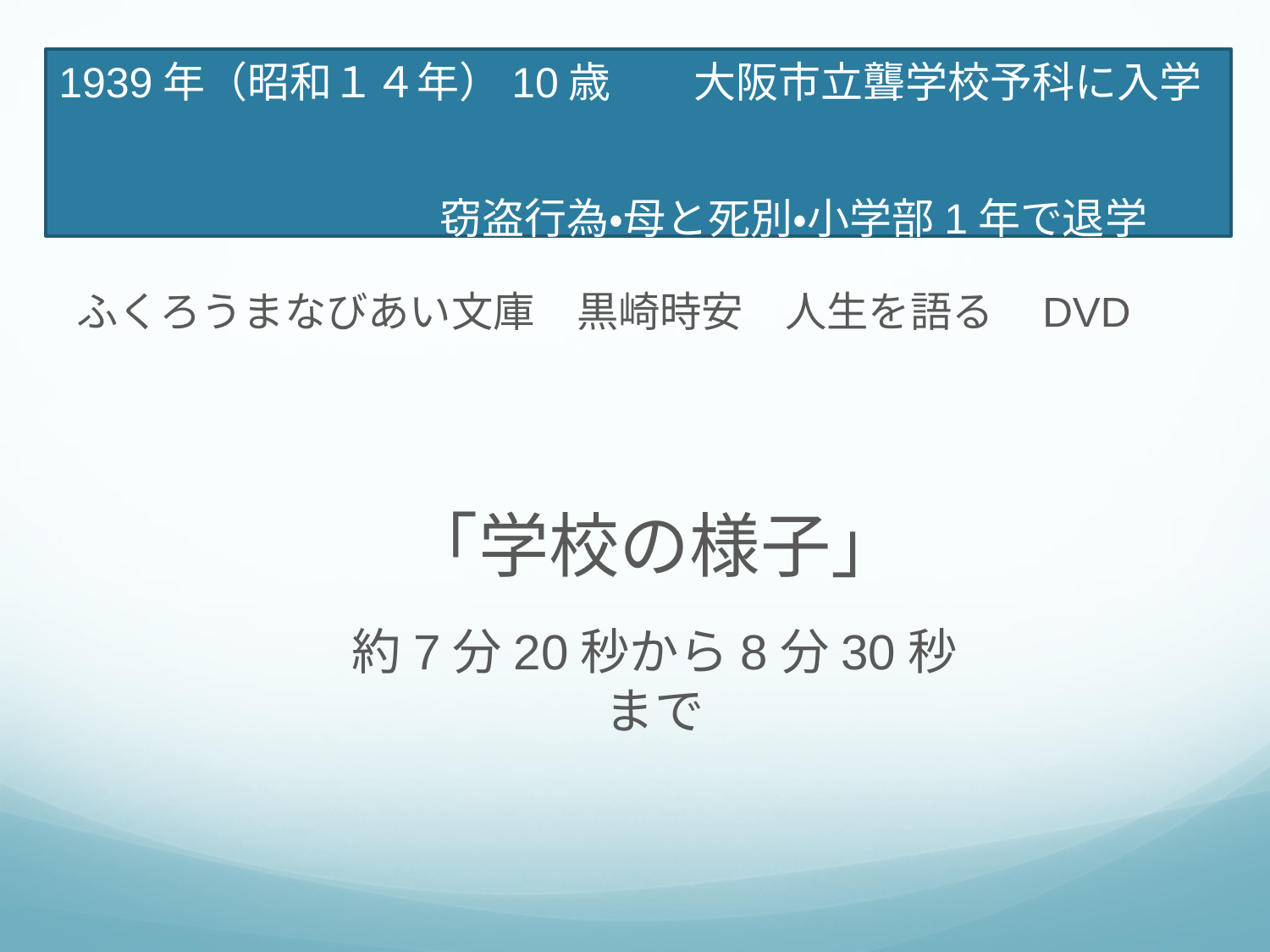

1939年（昭和１４年）10歳	大阪市立聾学校予科に入学
			窃盗行為・母と死別・小学部1年で退学
ふくろうまなびあい文庫　黒崎時安　人生を語る　DVD

「学校の様子」
約7分20秒から8分30秒まで